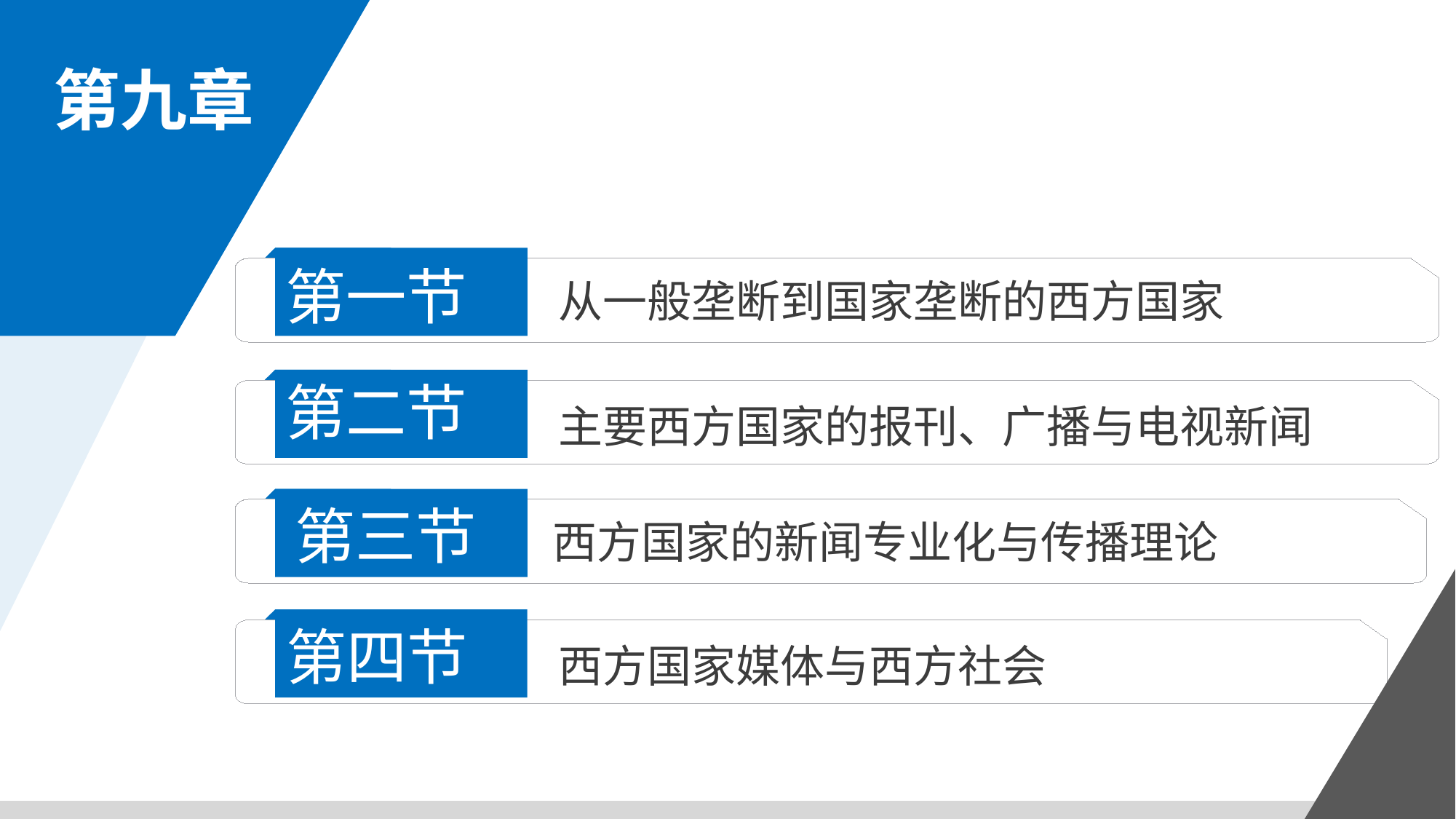

第九章

第一节

从一般垄断到国家垄断的西方国家
第二节

主要西方国家的报刊、广播与电视新闻

第三节

西方国家的新闻专业化与传播理论

第四节

西方国家媒体与西方社会